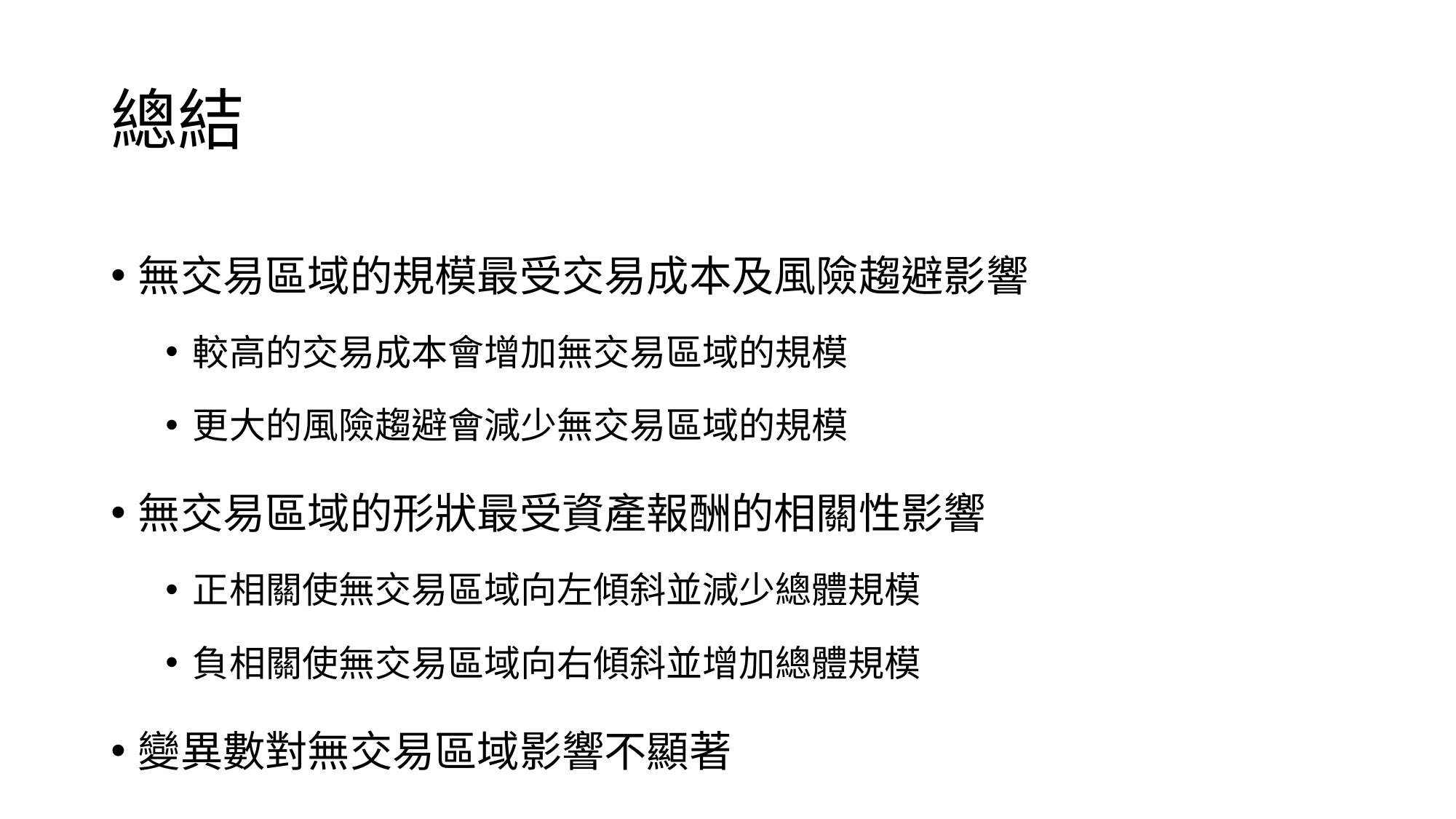

# 總結
無交易區域的規模最受交易成本及風險趨避影響
較高的交易成本會增加無交易區域的規模
更大的風險趨避會減少無交易區域的規模
無交易區域的形狀最受資產報酬的相關性影響
正相關使無交易區域向左傾斜並減少總體規模
負相關使無交易區域向右傾斜並增加總體規模
變異數對無交易區域影響不顯著